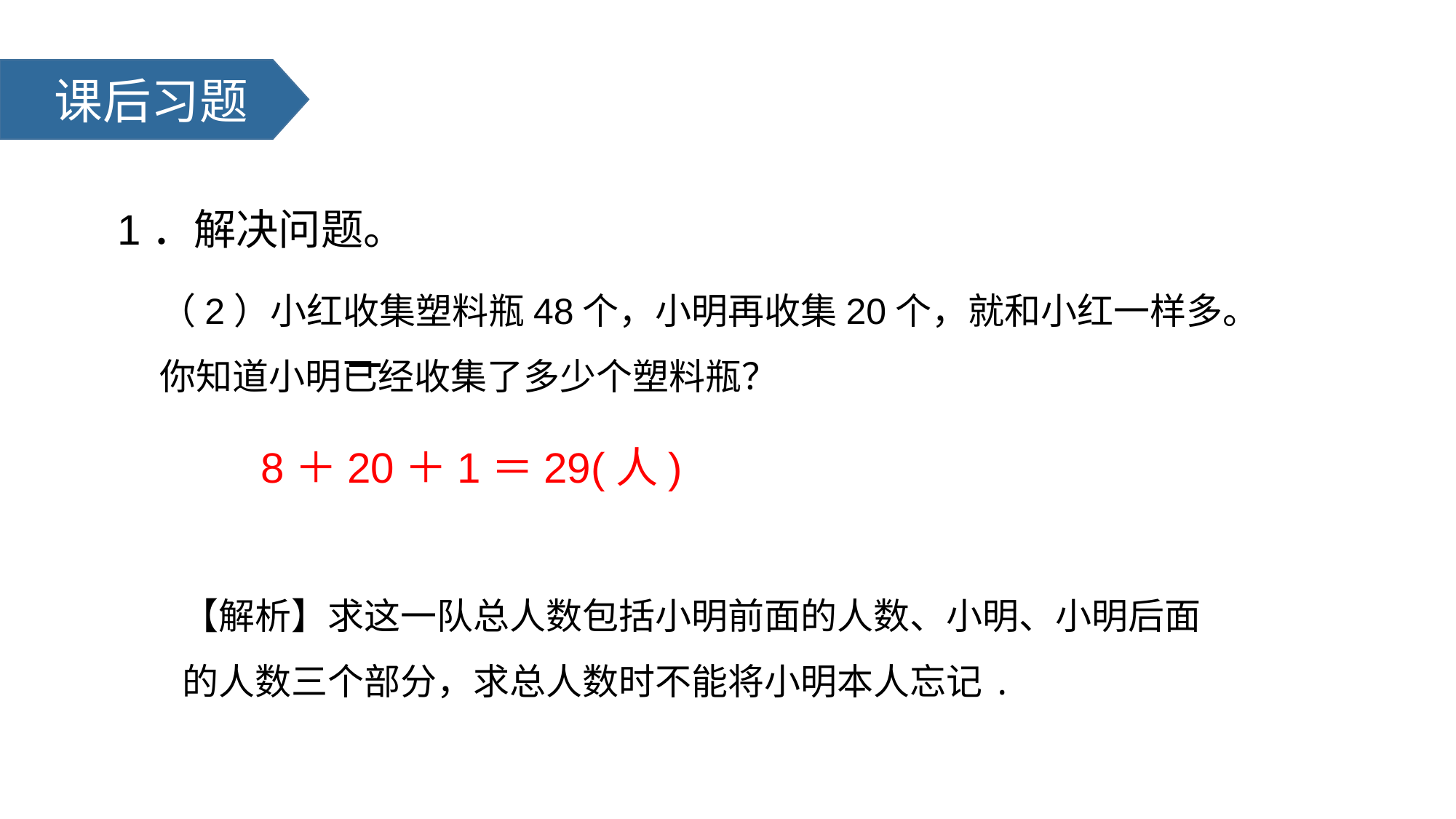

课后习题
1．解决问题。
（2）小红收集塑料瓶48个，小明再收集20个，就和小红一样多。你知道小明已经收集了多少个塑料瓶？
8＋20＋1＝29(人)
【解析】求这一队总人数包括小明前面的人数、小明、小明后面的人数三个部分，求总人数时不能将小明本人忘记.